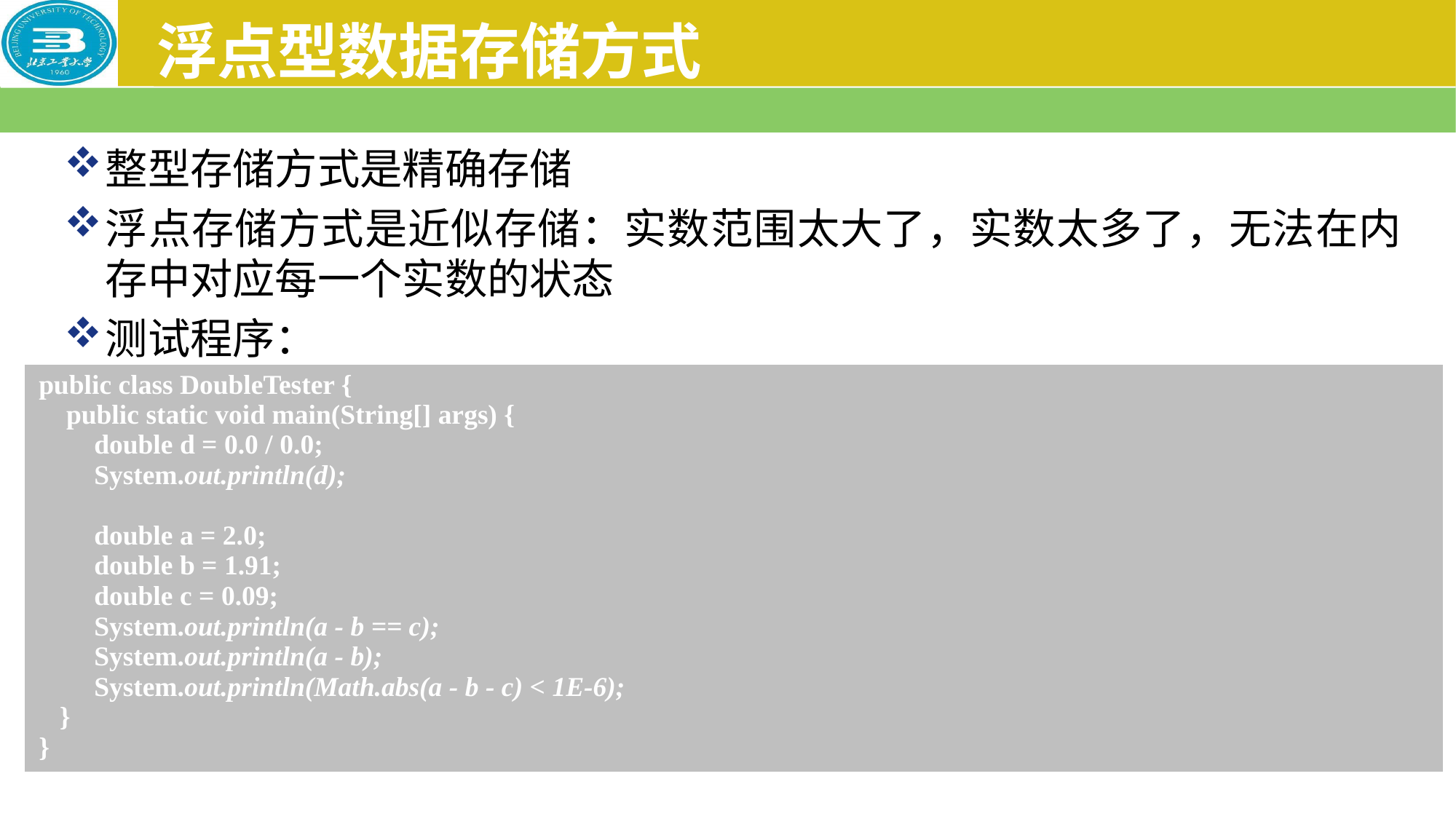

# 浮点型数据存储方式
整型存储方式是精确存储
浮点存储方式是近似存储：实数范围太大了，实数太多了，无法在内存中对应每一个实数的状态
测试程序：
| public class DoubleTester { public static void main(String[] args) { double d = 0.0 / 0.0; System.out.println(d); double a = 2.0; double b = 1.91; double c = 0.09; System.out.println(a - b == c); System.out.println(a - b); System.out.println(Math.abs(a - b - c) < 1E-6); } } |
| --- |